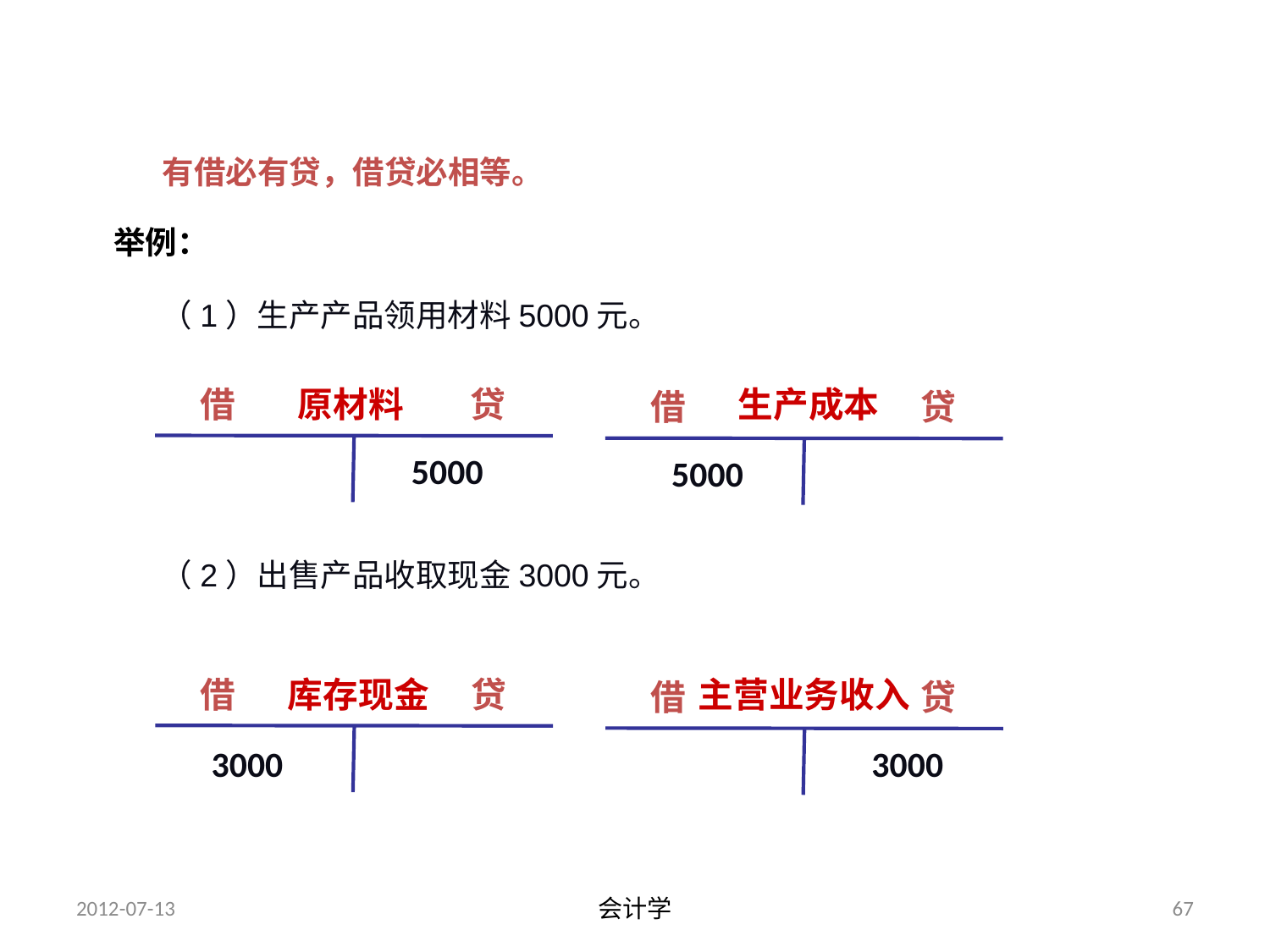

# 4.借贷记账法的记账规则
有借必有贷，借贷必相等。
举例：
（1）生产产品领用材料5000元。
借
原材料
贷
生产成本
借
贷

5000
5000
（2）出售产品收取现金3000元。
借
库存现金
贷
主营业务收入
借
贷

3000
3000
2012-07-13
会计学
67